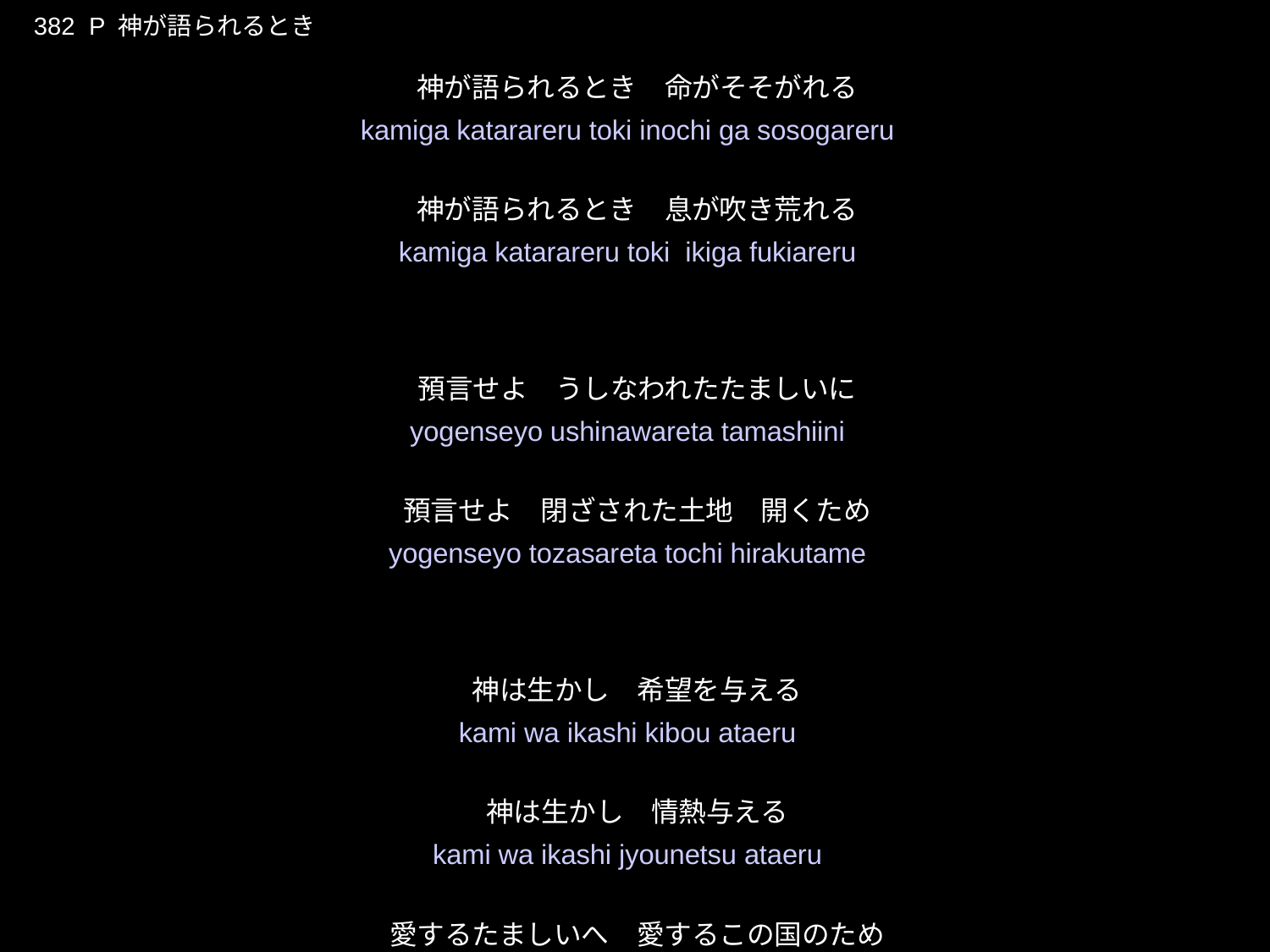

かみがかたられるとき
★P
382  P 神が語られるとき
神が語られるとき　命がそそがれる
神が語られるとき　息が吹き荒れる
預言せよ　うしなわれたたましいに
預言せよ　閉ざされた土地　開くため
神は生かし　希望を与える
神は生かし　情熱与える
愛するたましいへ　愛するこの国のため
★４
kamiga katarareru toki inochi ga sosogareru
kamiga katarareru toki  ikiga fukiareru
yogenseyo ushinawareta tamashiini
yogenseyo tozasareta tochi hirakutame
kami wa ikashi kibou ataeru
kami wa ikashi jyounetsu ataeru
aisuru tamashiie aisuru kuni no tame